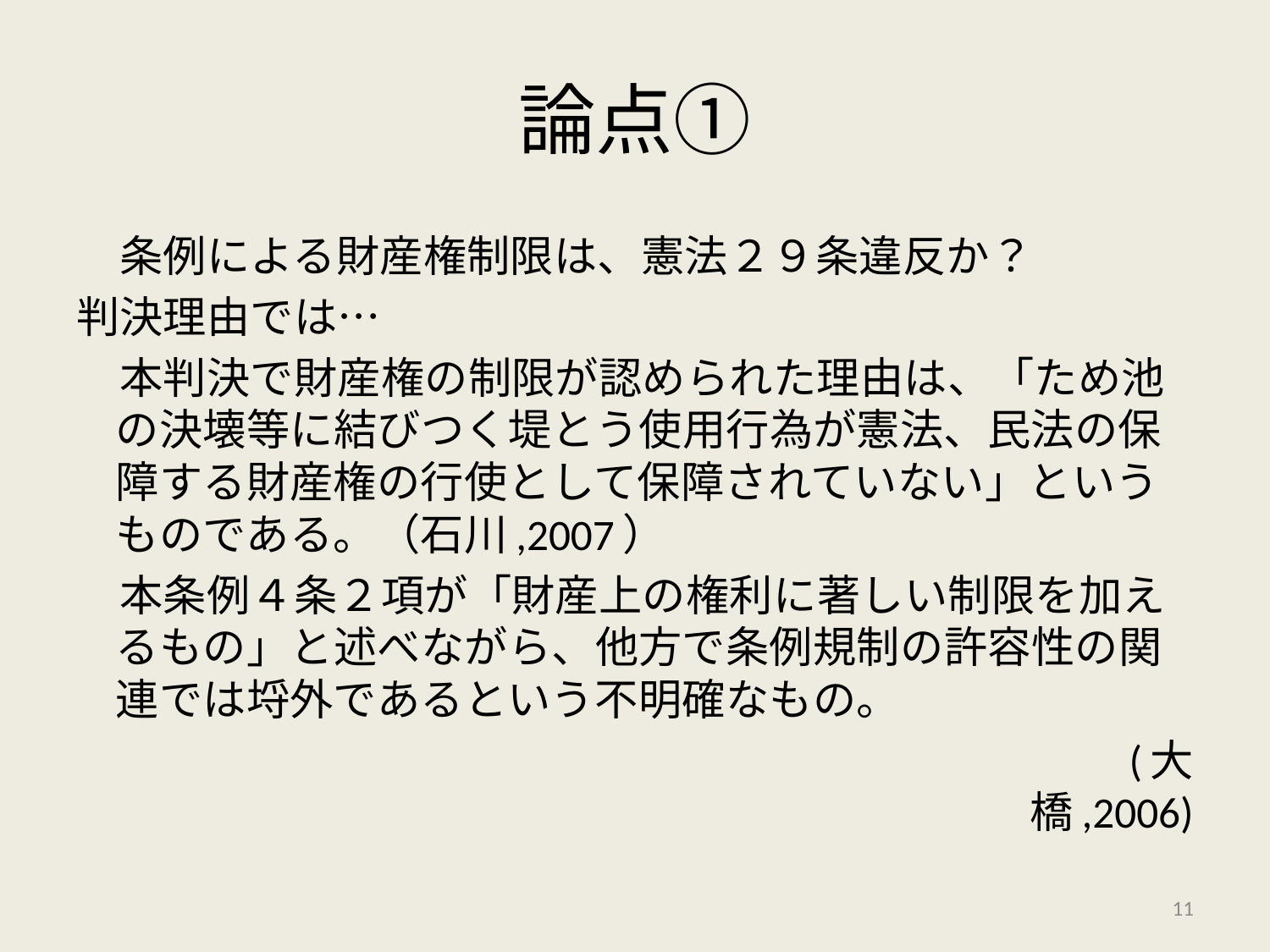

# 論点①
　条例による財産権制限は、憲法２９条違反か？
判決理由では…
　本判決で財産権の制限が認められた理由は、「ため池の決壊等に結びつく堤とう使用行為が憲法、民法の保障する財産権の行使として保障されていない」というものである。（石川,2007）
　本条例４条２項が「財産上の権利に著しい制限を加えるもの」と述べながら、他方で条例規制の許容性の関連では埒外であるという不明確なもの。
　　　　　　　　　　　　　　　　　　　　　(大橋,2006)

11